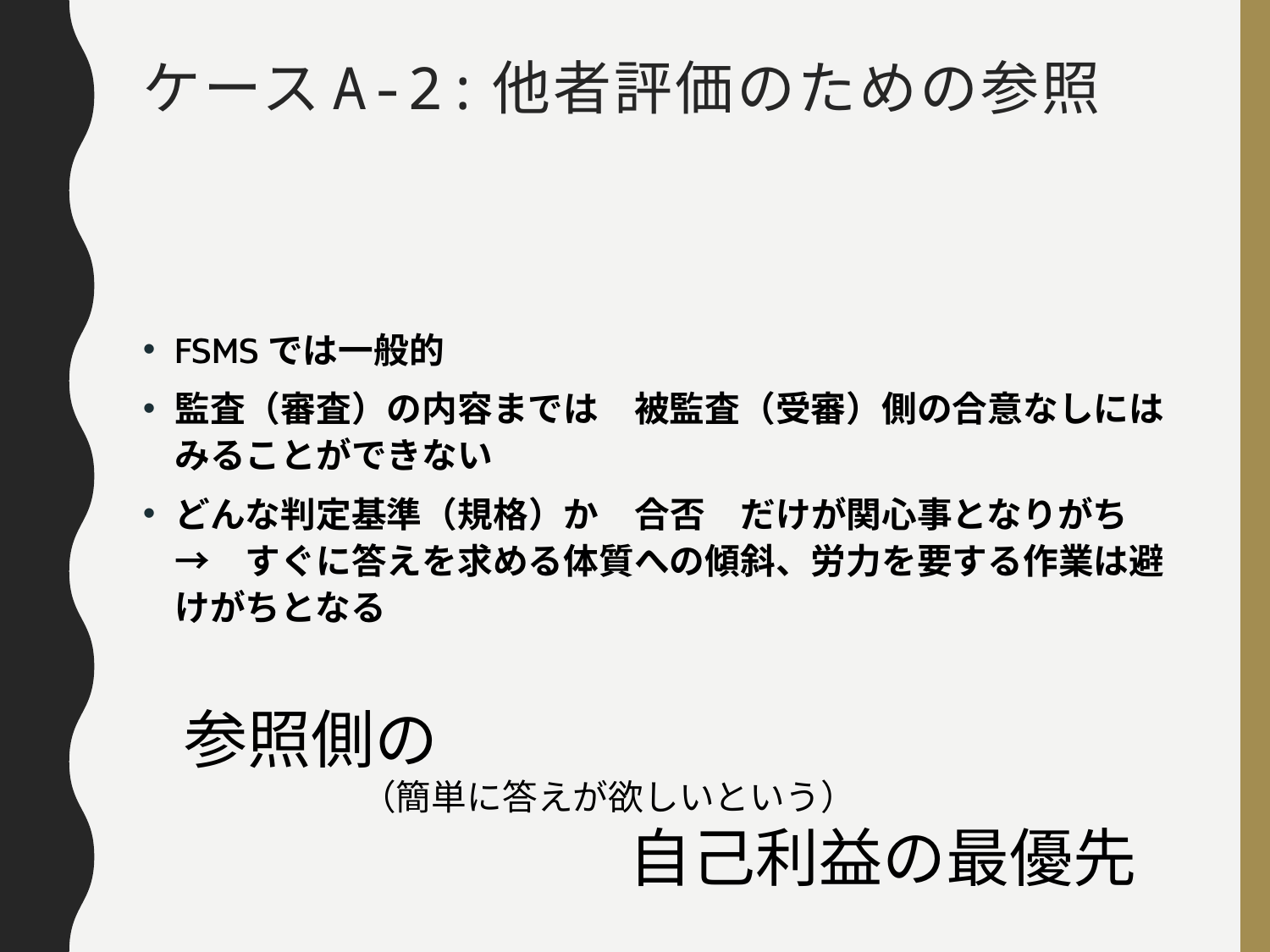

# ケースA-2:他者評価のための参照
FSMSでは一般的
監査（審査）の内容までは　被監査（受審）側の合意なしにはみることができない
どんな判定基準（規格）か　合否　だけが関心事となりがち　→　すぐに答えを求める体質への傾斜、労力を要する作業は避けがちとなる
参照側の
　　　　　（簡単に答えが欲しいという）
　　　　　　　自己利益の最優先